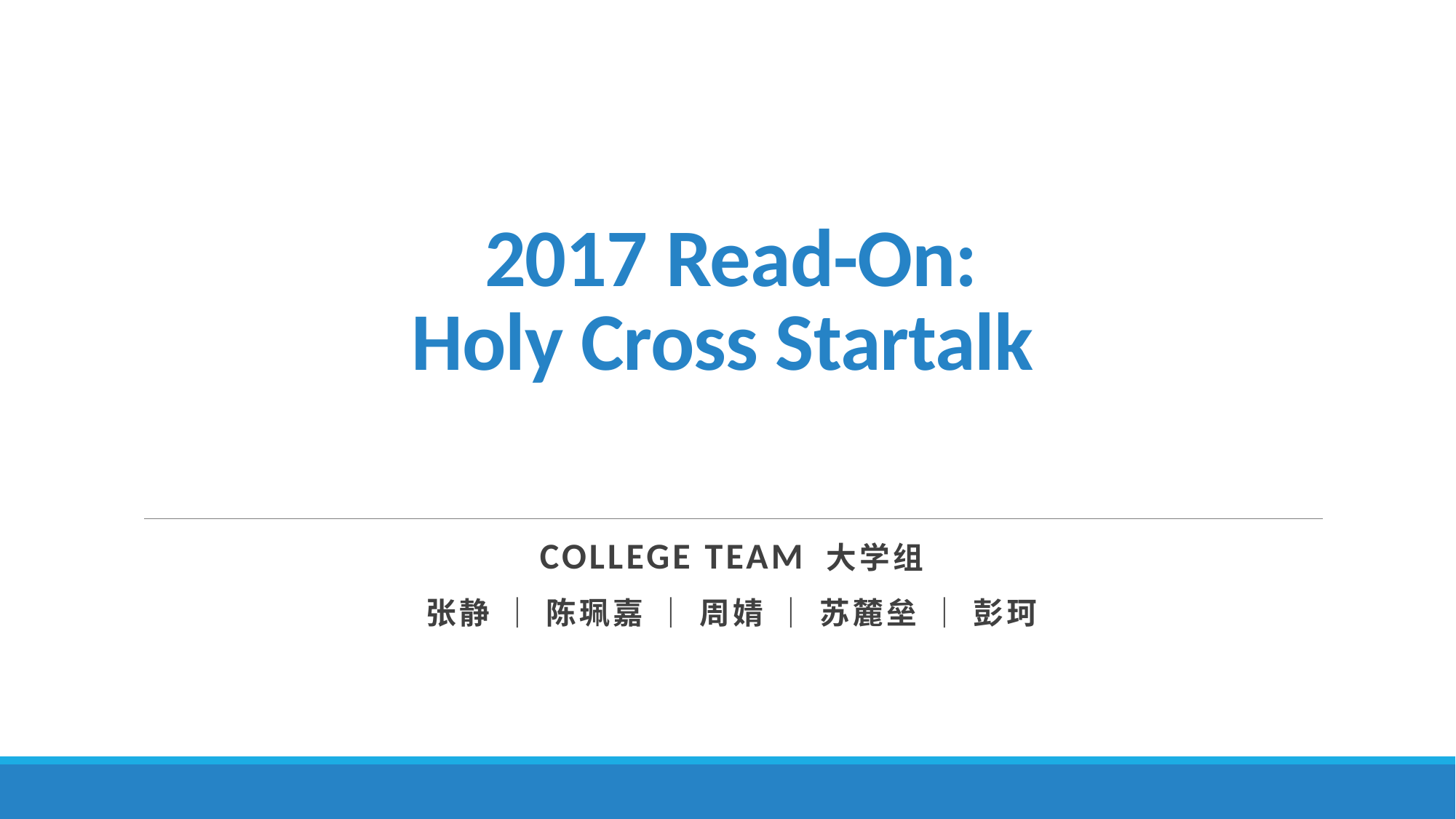

# 2017 Read-On: Holy Cross Startalk
College Team 大学组
张静 ｜ 陈珮嘉 ｜ 周婧 ｜ 苏麓垒 ｜ 彭珂